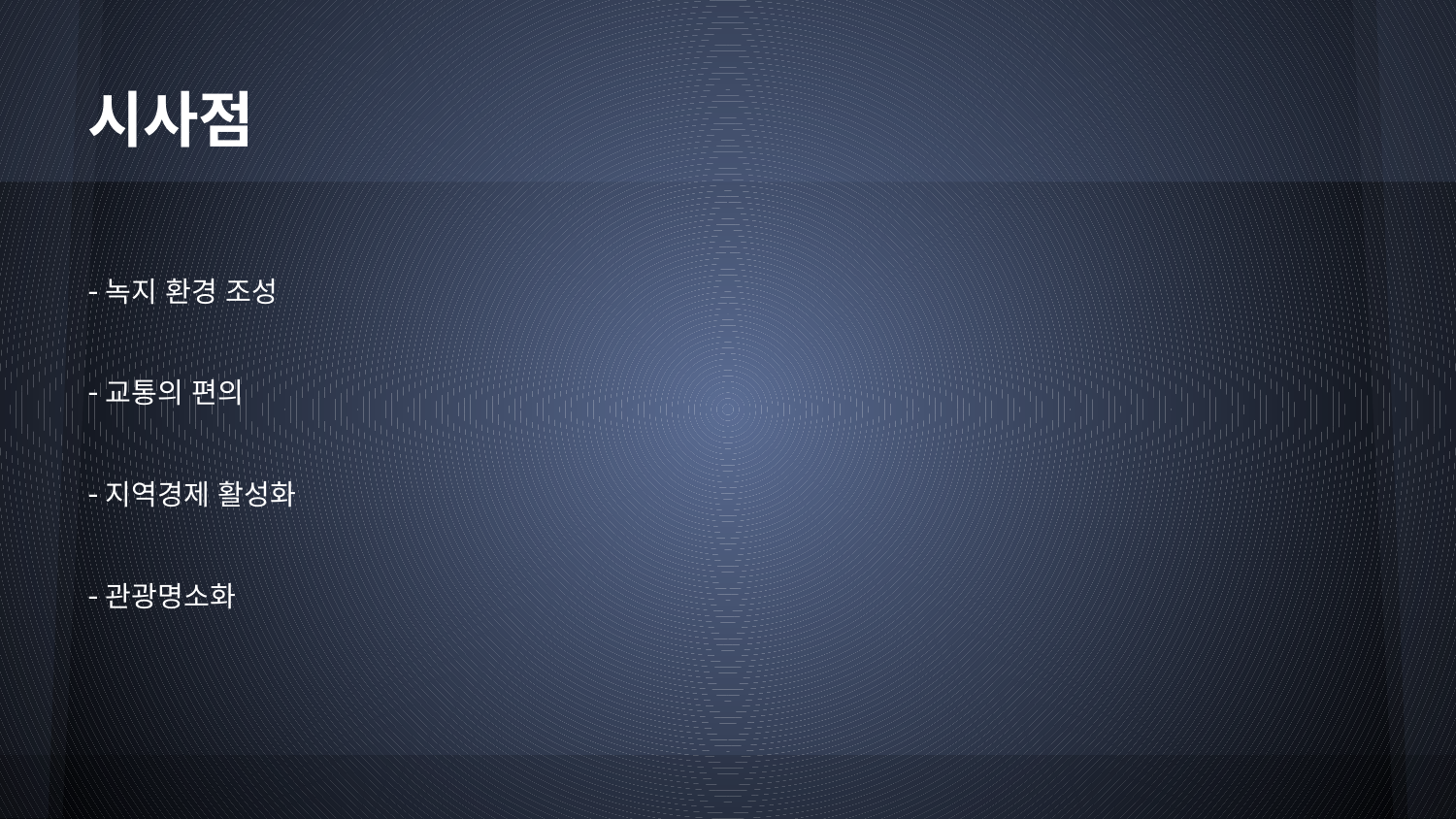

# 시사점

-녹지 환경 조성

-교통의 편의

-지역경제 활성화

-관광명소화